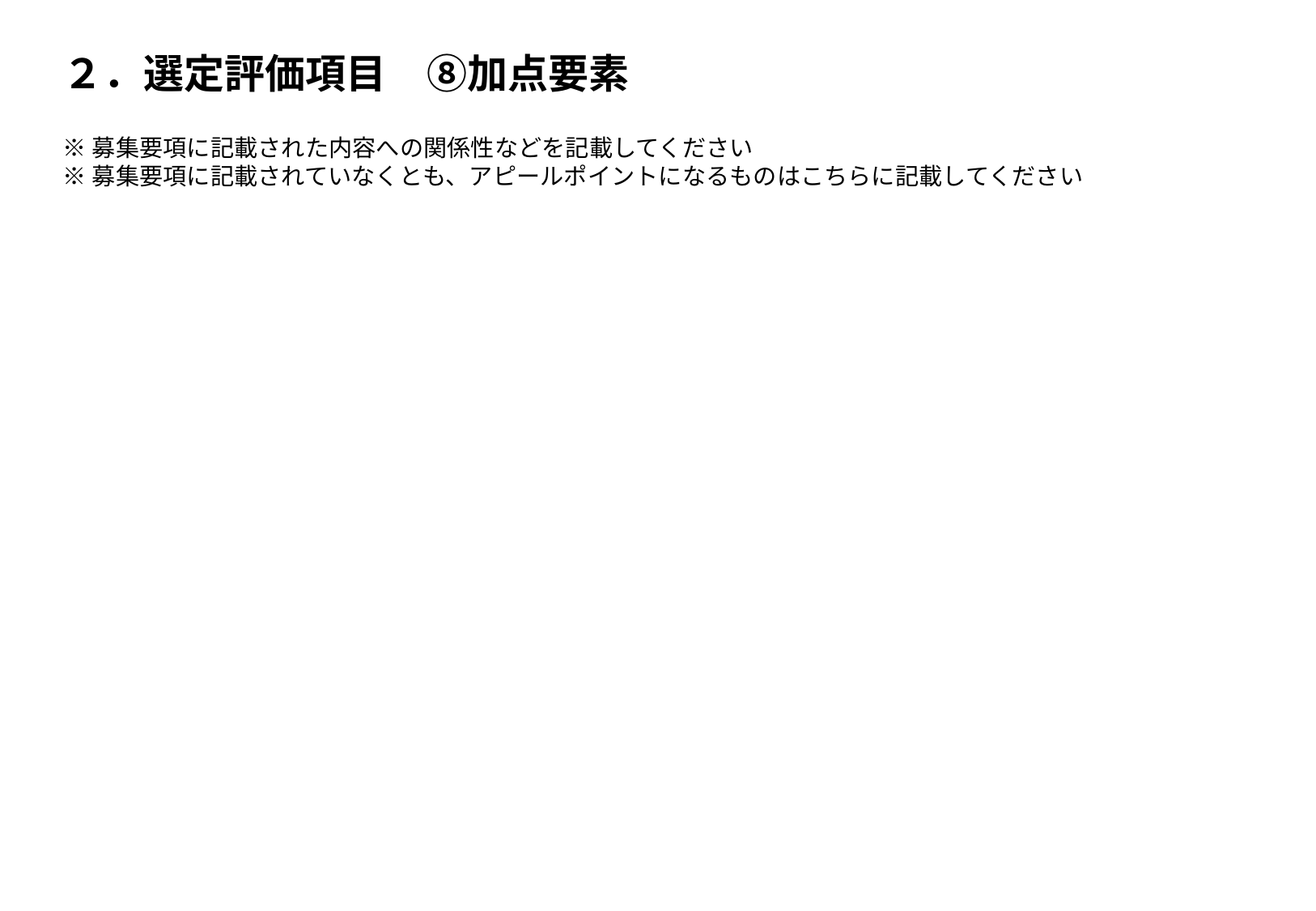

２．選定評価項目　⑧加点要素

※募集要項に記載された内容への関係性などを記載してください
※募集要項に記載されていなくとも、アピールポイントになるものはこちらに記載してください